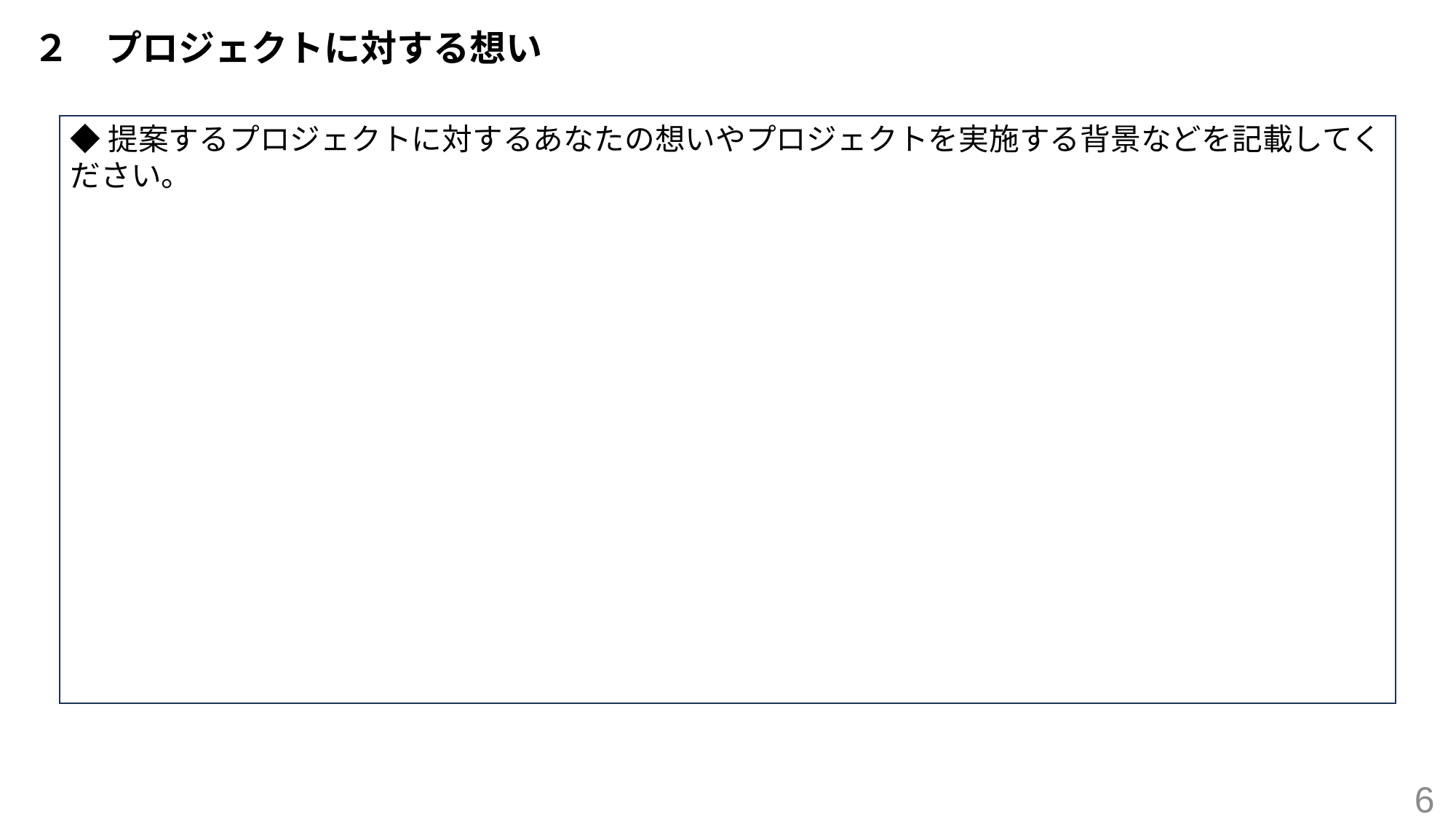

# ２　プロジェクトに対する想い
◆提案するプロジェクトに対するあなたの想いやプロジェクトを実施する背景などを記載してください。

6